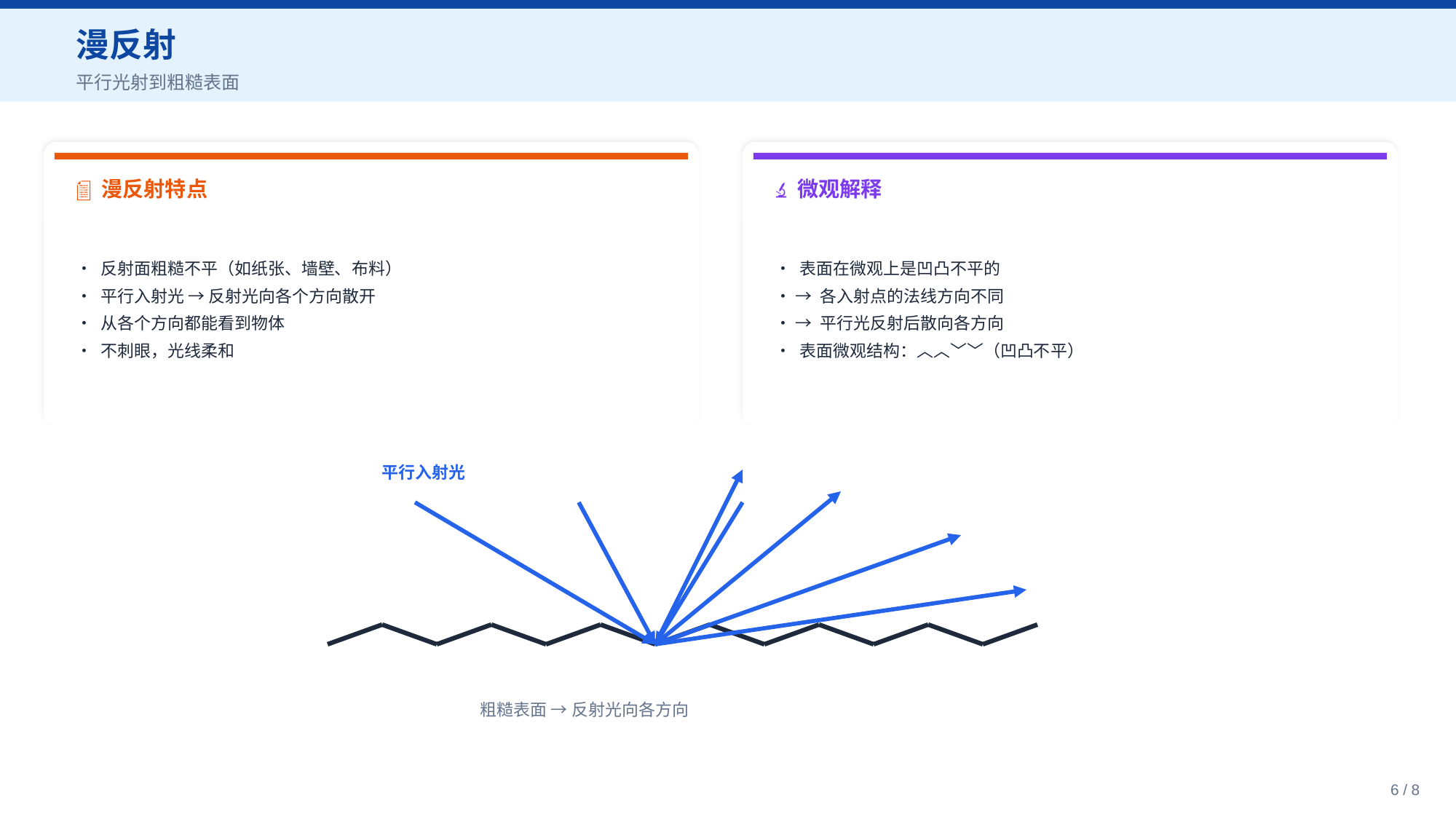

漫反射
平行光射到粗糙表面

📄 漫反射特点
🔬 微观解释
• 反射面粗糙不平（如纸张、墙壁、布料）
• 平行入射光 → 反射光向各个方向散开
• 从各个方向都能看到物体
• 不刺眼，光线柔和
• 表面在微观上是凹凸不平的
• → 各入射点的法线方向不同
• → 平行光反射后散向各方向
• 表面微观结构：︿︿﹀﹀（凹凸不平）
平行入射光

粗糙表面 → 反射光向各方向
6 / 8